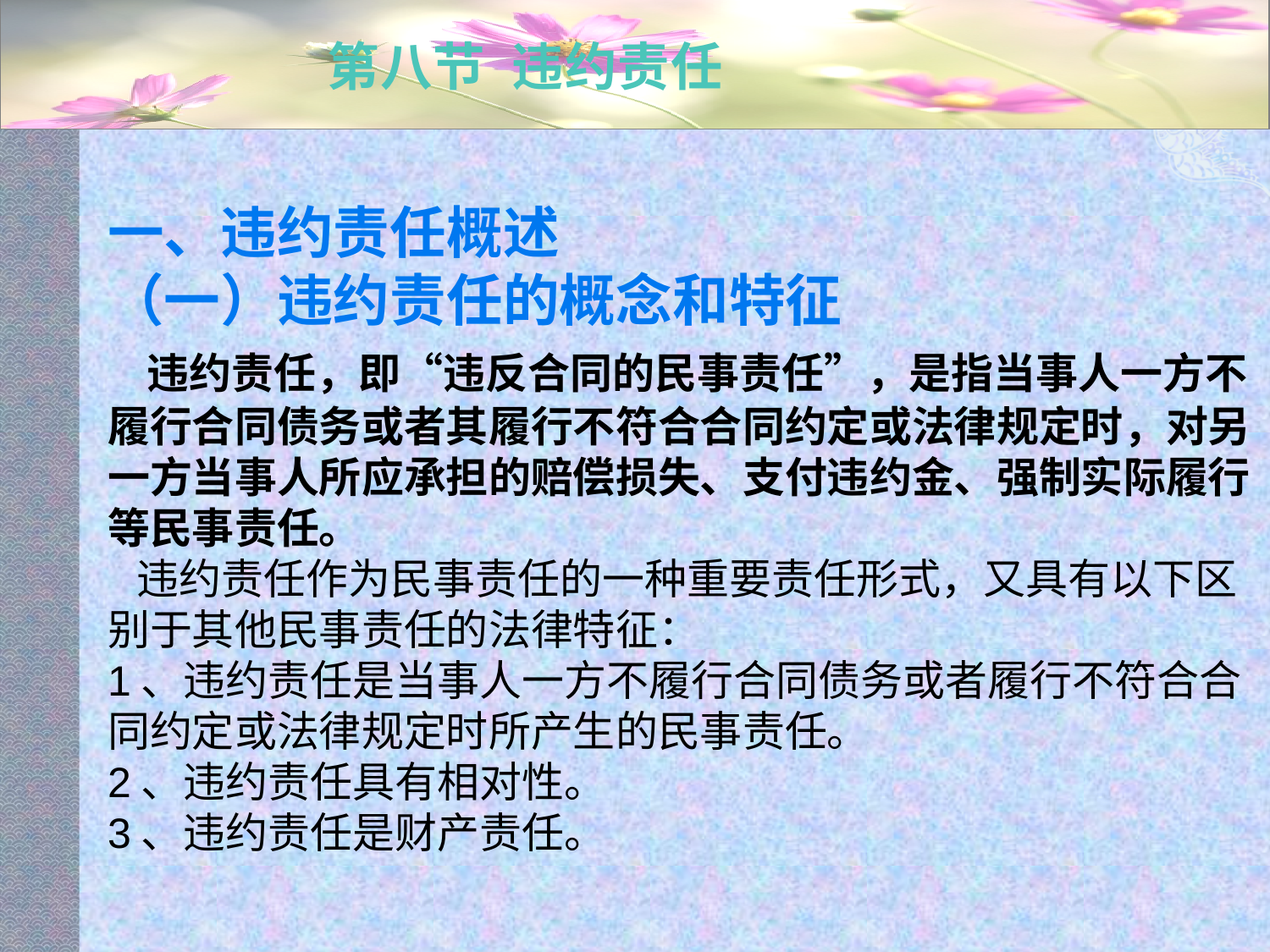

# 第八节  违约责任
一、违约责任概述
（一）违约责任的概念和特征
  违约责任，即“违反合同的民事责任”，是指当事人一方不履行合同债务或者其履行不符合合同约定或法律规定时，对另一方当事人所应承担的赔偿损失、支付违约金、强制实际履行等民事责任。
  违约责任作为民事责任的一种重要责任形式，又具有以下区别于其他民事责任的法律特征：
1、违约责任是当事人一方不履行合同债务或者履行不符合合同约定或法律规定时所产生的民事责任。
2、违约责任具有相对性。
3、违约责任是财产责任。